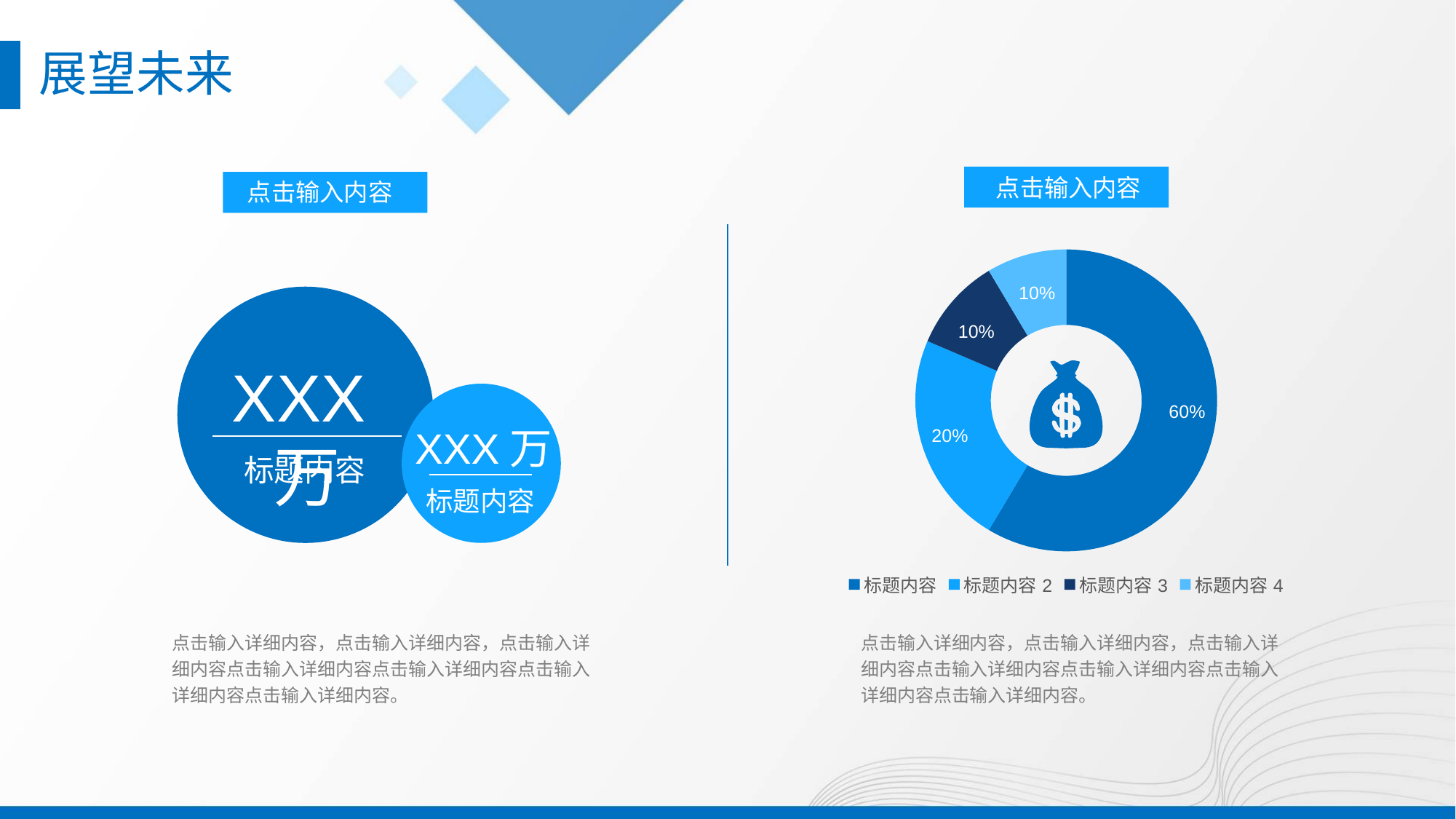

展望未来

点击输入内容
点击输入内容

### Chart

| Category | 资金占比 |
|---|---|
| 标题内容 | 8.2 |
| 标题内容2 | 3.2 |
| 标题内容3 | 1.4 |
| 标题内容4 | 1.2 |
10%
10%

60%
20%

XXX万

XXX万
标题内容
标题内容
点击输入详细内容，点击输入详细内容，点击输入详细内容点击输入详细内容点击输入详细内容点击输入详细内容点击输入详细内容。

点击输入详细内容，点击输入详细内容，点击输入详细内容点击输入详细内容点击输入详细内容点击输入详细内容点击输入详细内容。